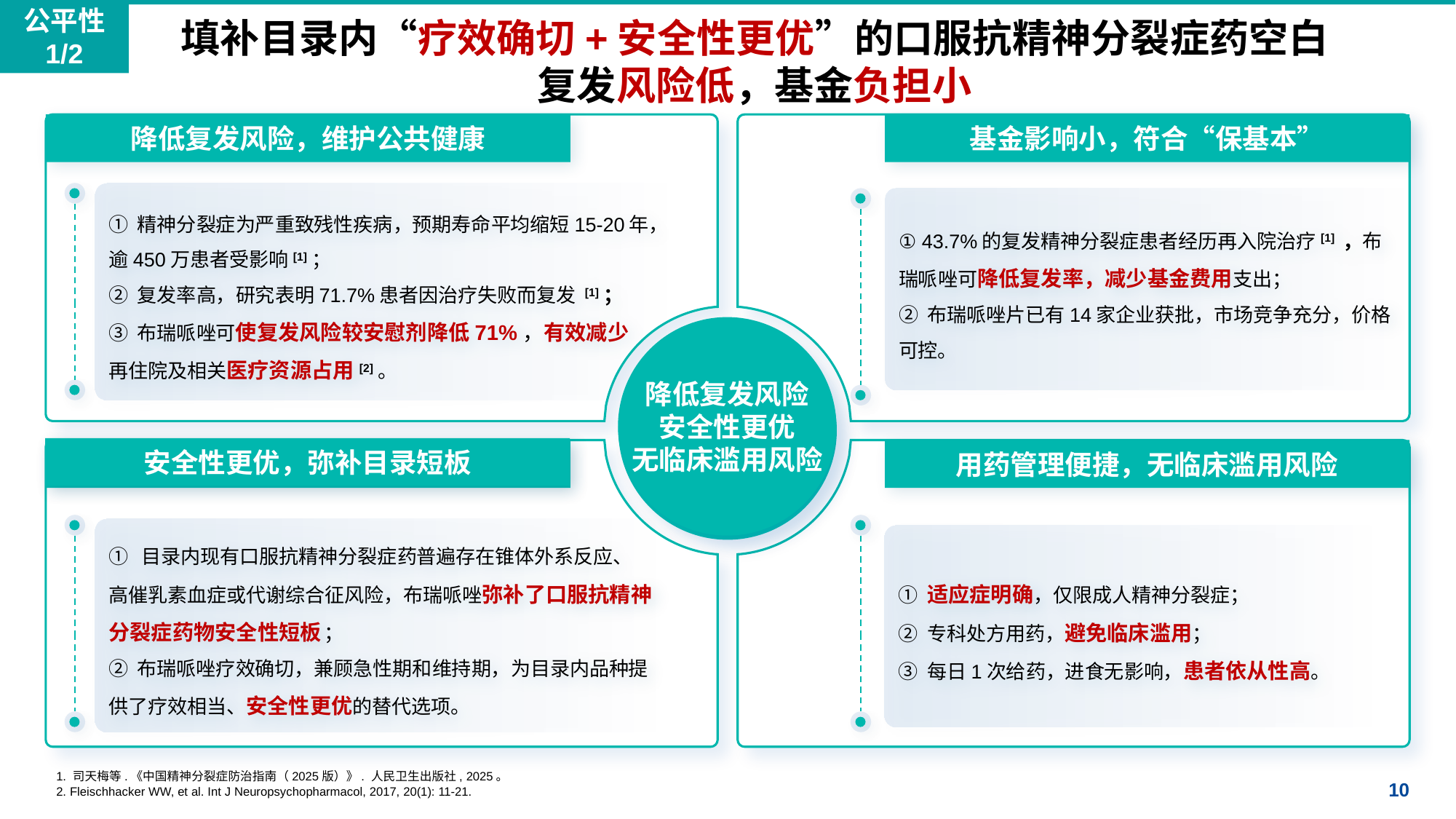

公平性
1/2

填补目录内“疗效确切+安全性更优”的口服抗精神分裂症药空白
复发风险低，基金负担小

降低复发风险，维护公共健康

基金影响小，符合“保基本”

① 精神分裂症为严重致残性疾病，预期寿命平均缩短15-20年，逾450万患者受影响[1]；
② 复发率高，研究表明71.7%患者因治疗失败而复发 [1]；
③ 布瑞哌唑可使复发风险较安慰剂降低71%，有效减少
再住院及相关医疗资源占用[2]。

① 43.7%的复发精神分裂症患者经历再入院治疗[1] ，布瑞哌唑可降低复发率，减少基金费用支出；
② 布瑞哌唑片已有14家企业获批，市场竞争充分，价格可控。
降低复发风险
安全性更优
无临床滥用风险
降低复发风险
安全性更优
无临床滥用风险
安全性更优，弥补目录短板

安全性更优，弥补目录短板

用药管理便捷，无临床滥用风险

①  目录内现有口服抗精神分裂症药普遍存在锥体外系反应、高催乳素血症或代谢综合征风险，布瑞哌唑弥补了口服抗精神分裂症药物安全性短板 ；
② 布瑞哌唑疗效确切，兼顾急性期和维持期，为目录内品种提供了疗效相当、安全性更优的替代选项。
① 适应症明确，仅限成人精神分裂症；
② 专科处方用药，避免临床滥用；
③ 每日1次给药，进食无影响，患者依从性高。
1. 司天梅等.《中国精神分裂症防治指南（2025版）》. 人民卫生出版社, 2025。
2. Fleischhacker WW, et al. Int J Neuropsychopharmacol, 2017, 20(1): 11-21.
10